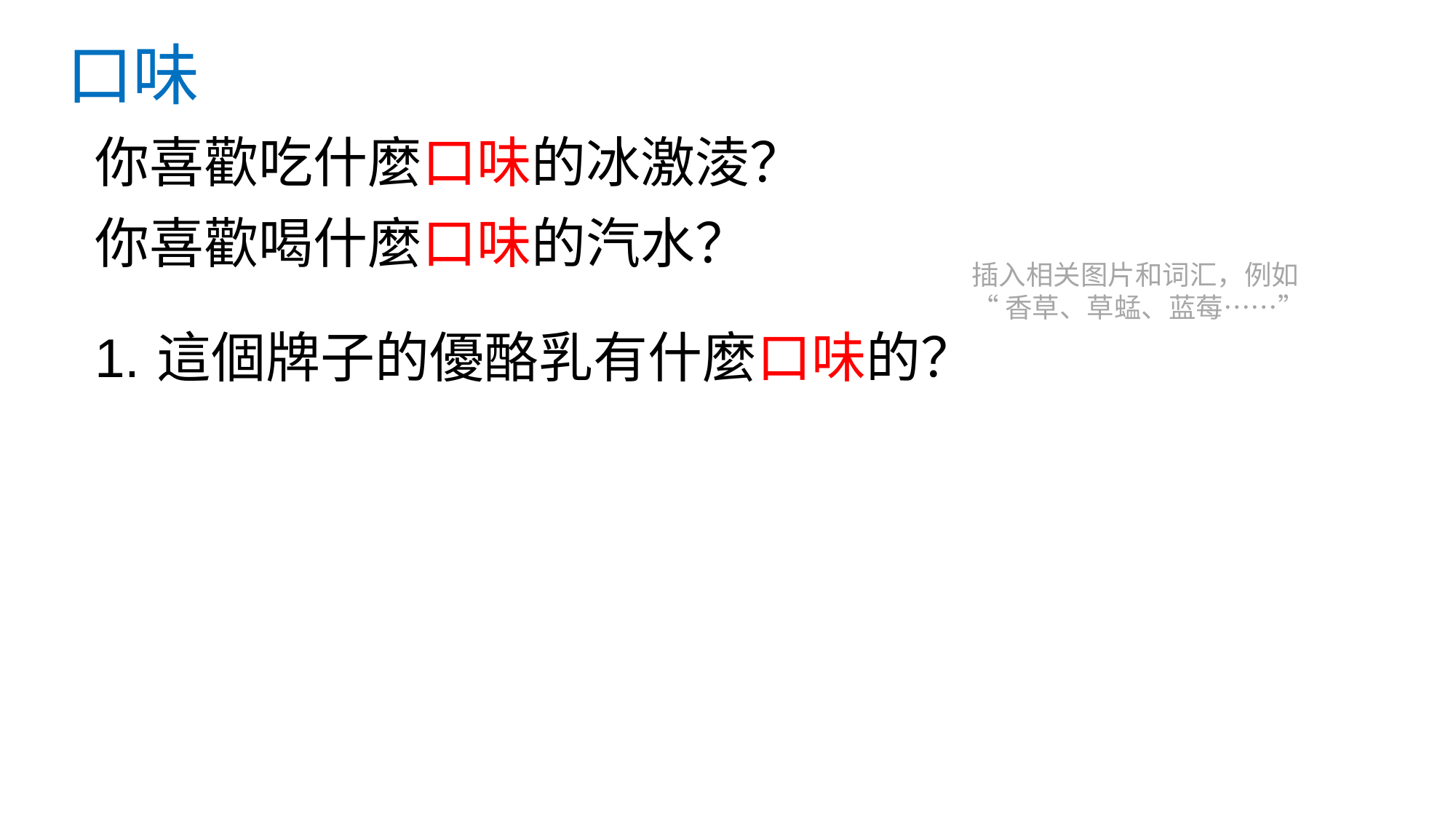

# 口味
你喜歡吃什麼口味的冰激淩？
你喜歡喝什麼口味的汽水？
這個牌子的優酪乳有什麼口味的？
插入相关图片和词汇，例如
“香草、草蜢、蓝莓……”